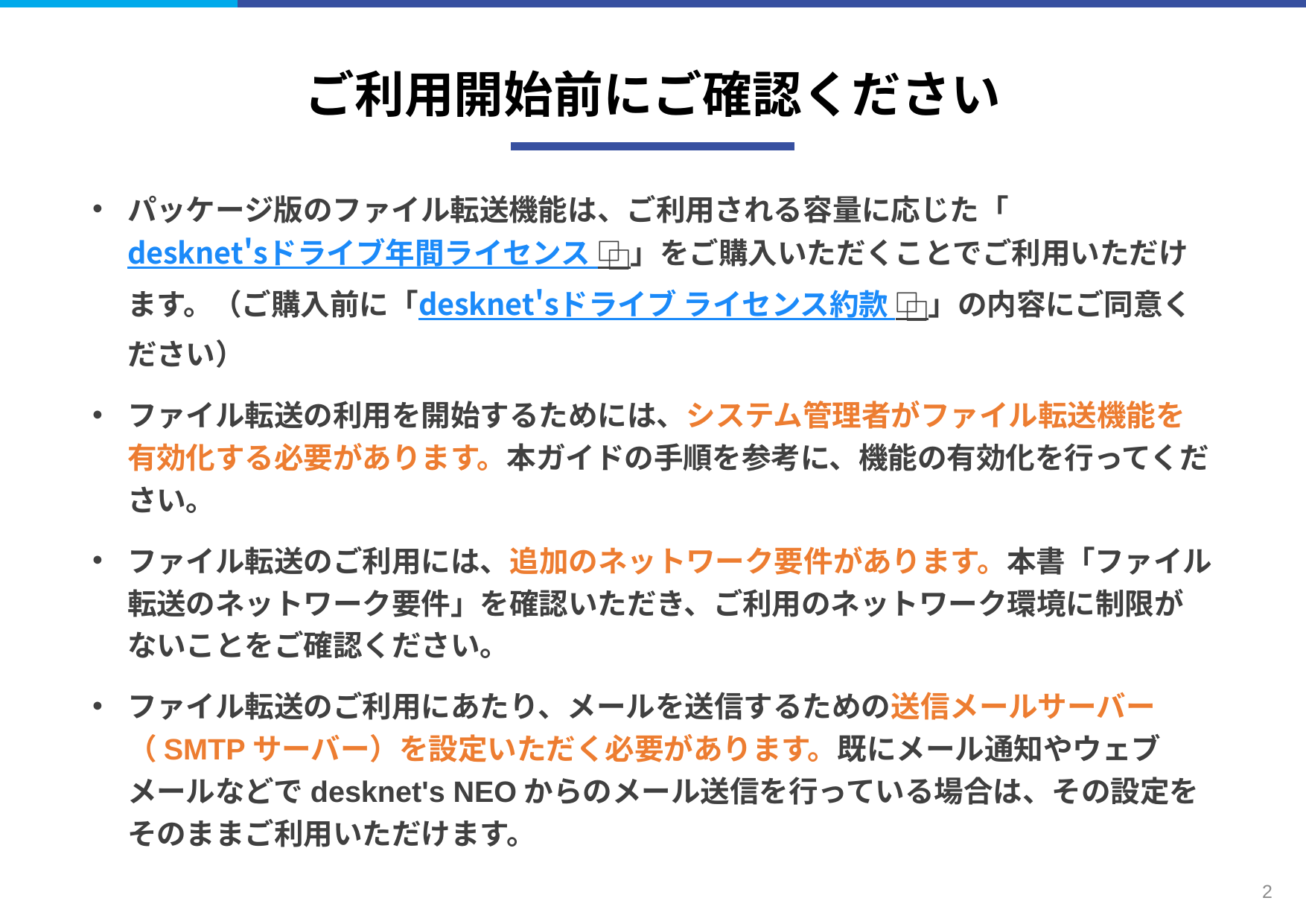

# ご利用開始前にご確認ください
パッケージ版のファイル転送機能は、ご利用される容量に応じた「desknet'sドライブ年間ライセンス ⧉」をご購入いただくことでご利用いただけます。（ご購入前に「desknet'sドライブ ライセンス約款 ⧉」の内容にご同意ください）
ファイル転送の利用を開始するためには、システム管理者がファイル転送機能を有効化する必要があります。本ガイドの手順を参考に、機能の有効化を行ってください。
ファイル転送のご利用には、追加のネットワーク要件があります。本書「ファイル転送のネットワーク要件」を確認いただき、ご利用のネットワーク環境に制限がないことをご確認ください。
ファイル転送のご利用にあたり、メールを送信するための送信メールサーバー（SMTPサーバー）を設定いただく必要があります。既にメール通知やウェブメールなどでdesknet's NEOからのメール送信を行っている場合は、その設定をそのままご利用いただけます。
2